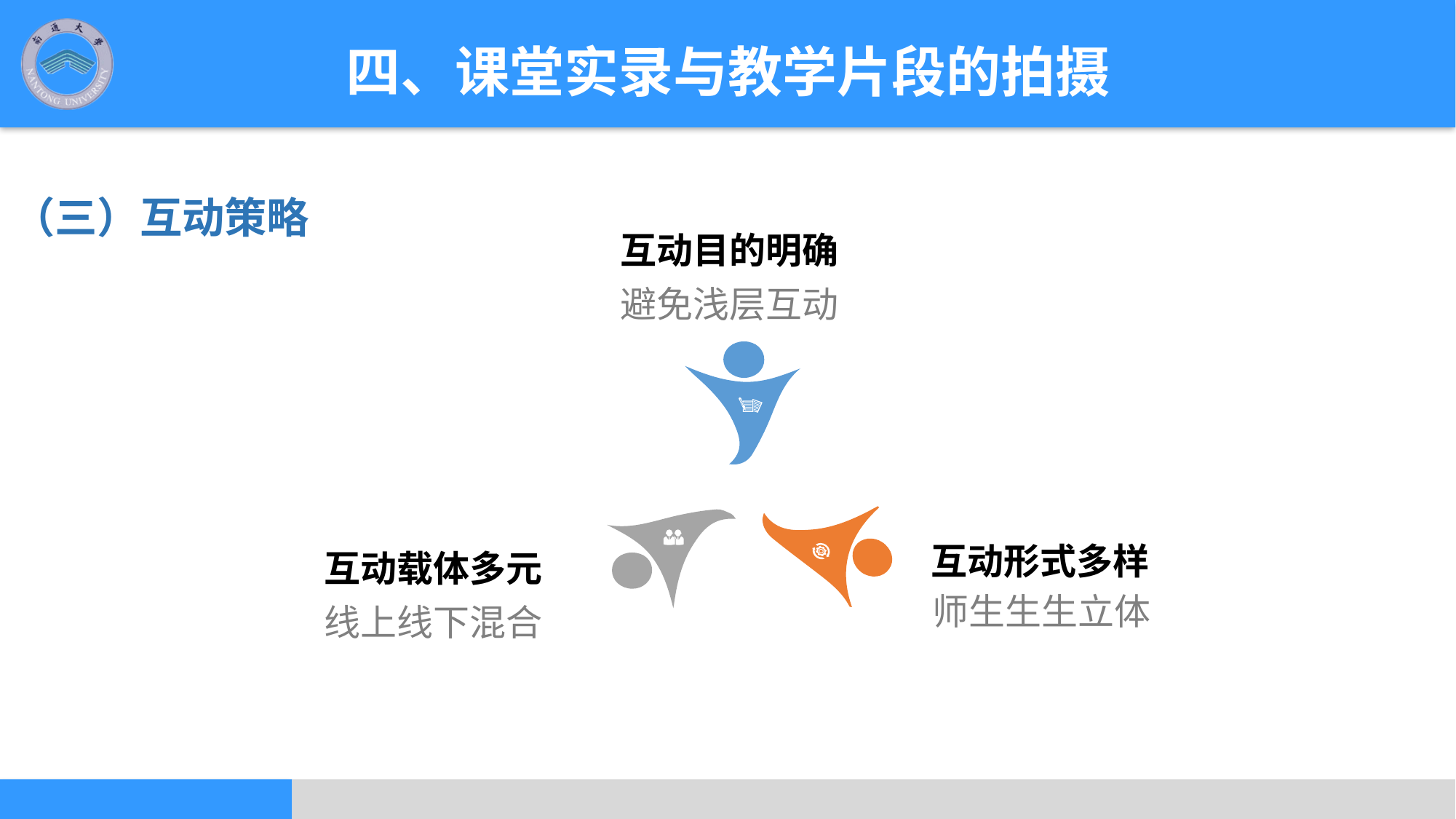

四、课堂实录与教学片段的拍摄
（三）互动策略
互动目的明确
避免浅层互动

互动形式多样
互动载体多元
师生生生立体
线上线下混合